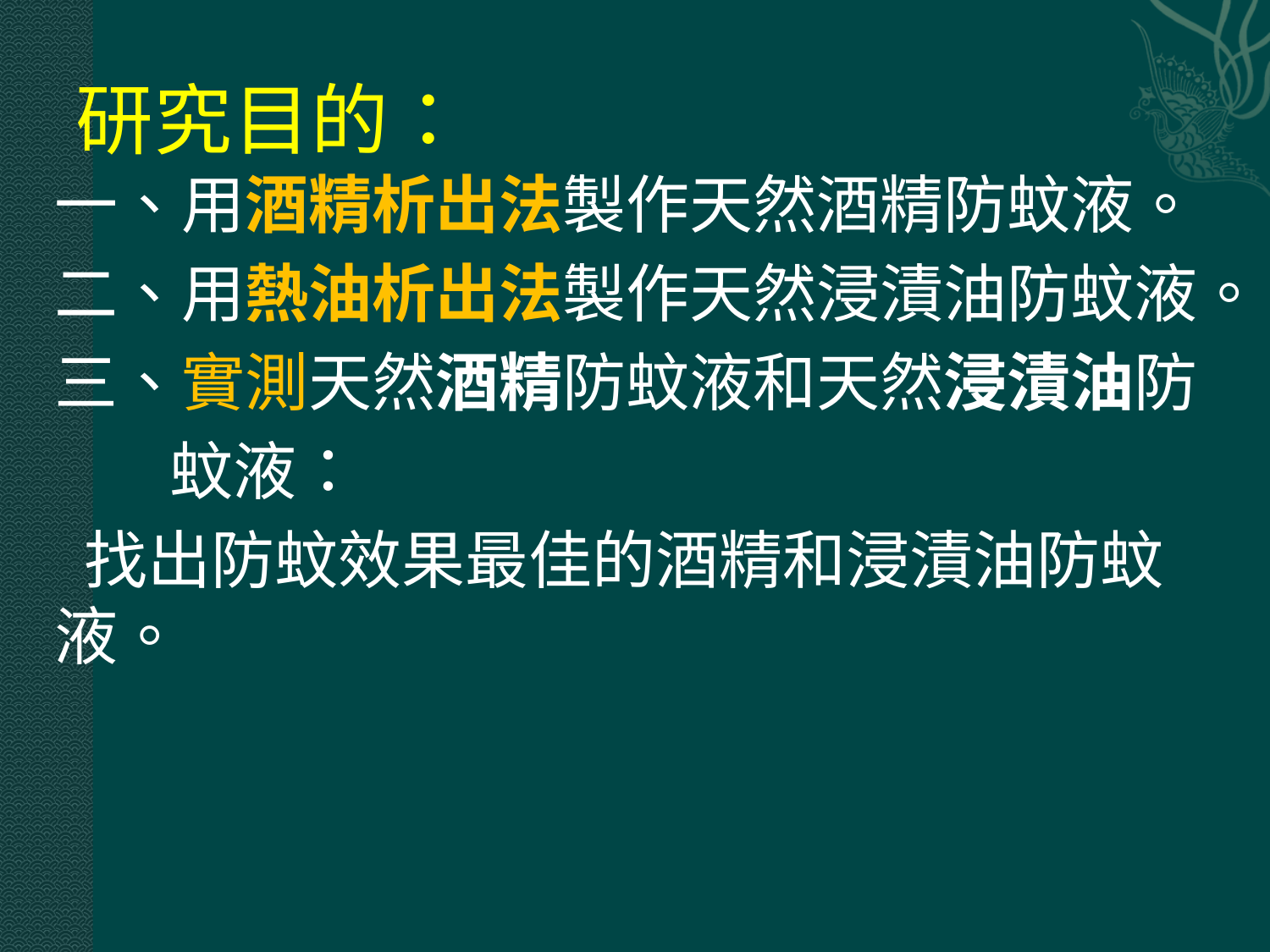

# 研究目的：
一、用酒精析出法製作天然酒精防蚊液。
二、用熱油析出法製作天然浸漬油防蚊液。
三、實測天然酒精防蚊液和天然浸漬油防
       蚊液：
 找出防蚊效果最佳的酒精和浸漬油防蚊液。